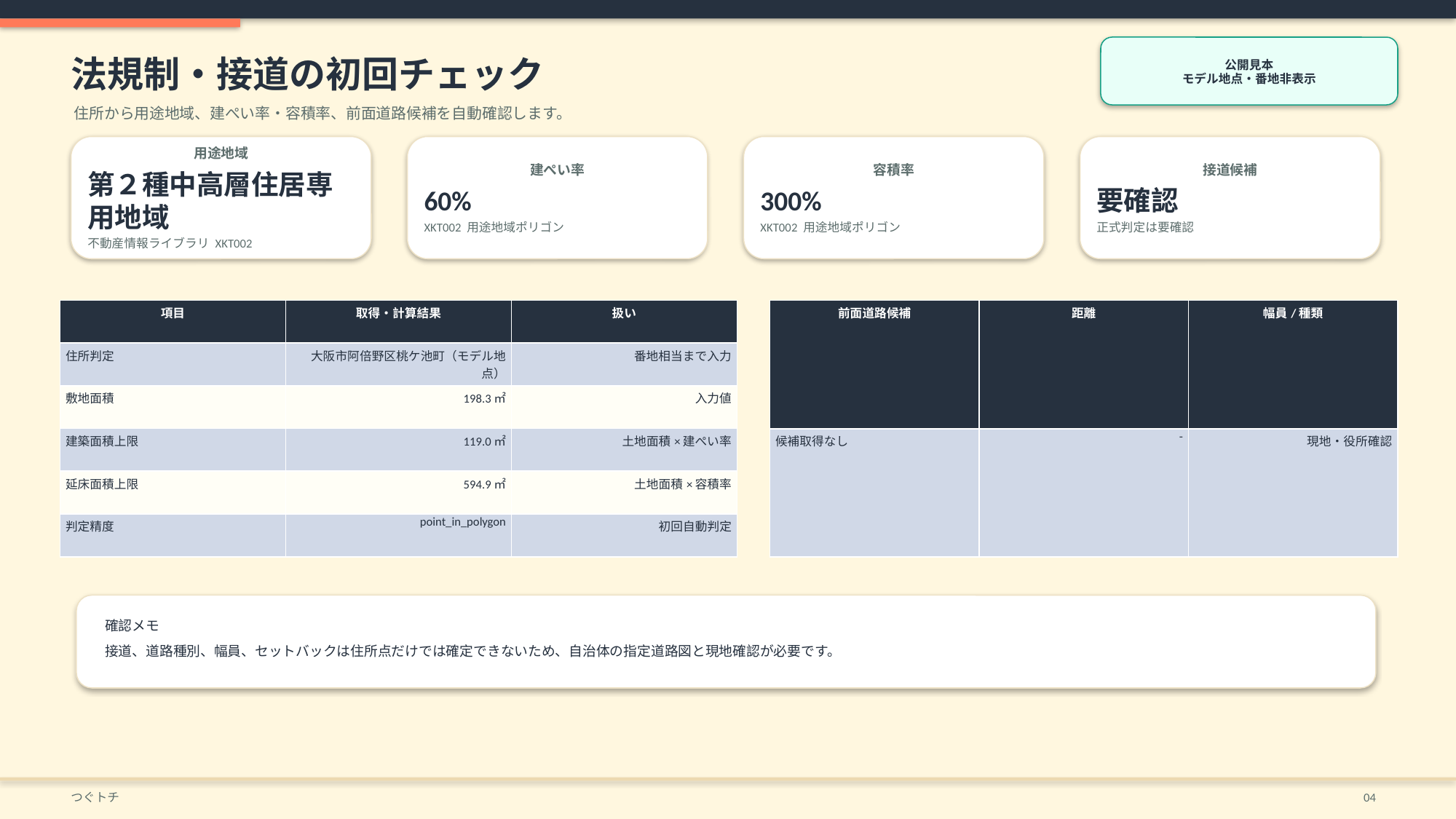

公開見本
モデル地点・番地非表示
法規制・接道の初回チェック
住所から用途地域、建ぺい率・容積率、前面道路候補を自動確認します。
用途地域
第２種中高層住居専用地域
不動産情報ライブラリ XKT002
建ぺい率
60%
XKT002 用途地域ポリゴン
容積率
300%
XKT002 用途地域ポリゴン
接道候補
要確認
正式判定は要確認
| 項目 | 取得・計算結果 | 扱い |
| --- | --- | --- |
| 住所判定 | 大阪市阿倍野区桃ケ池町（モデル地点） | 番地相当まで入力 |
| 敷地面積 | 198.3㎡ | 入力値 |
| 建築面積上限 | 119.0㎡ | 土地面積×建ぺい率 |
| 延床面積上限 | 594.9㎡ | 土地面積×容積率 |
| 判定精度 | point\_in\_polygon | 初回自動判定 |
| 前面道路候補 | 距離 | 幅員/種類 |
| --- | --- | --- |
| 候補取得なし | - | 現地・役所確認 |
確認メモ
接道、道路種別、幅員、セットバックは住所点だけでは確定できないため、自治体の指定道路図と現地確認が必要です。

つぐトチ
04